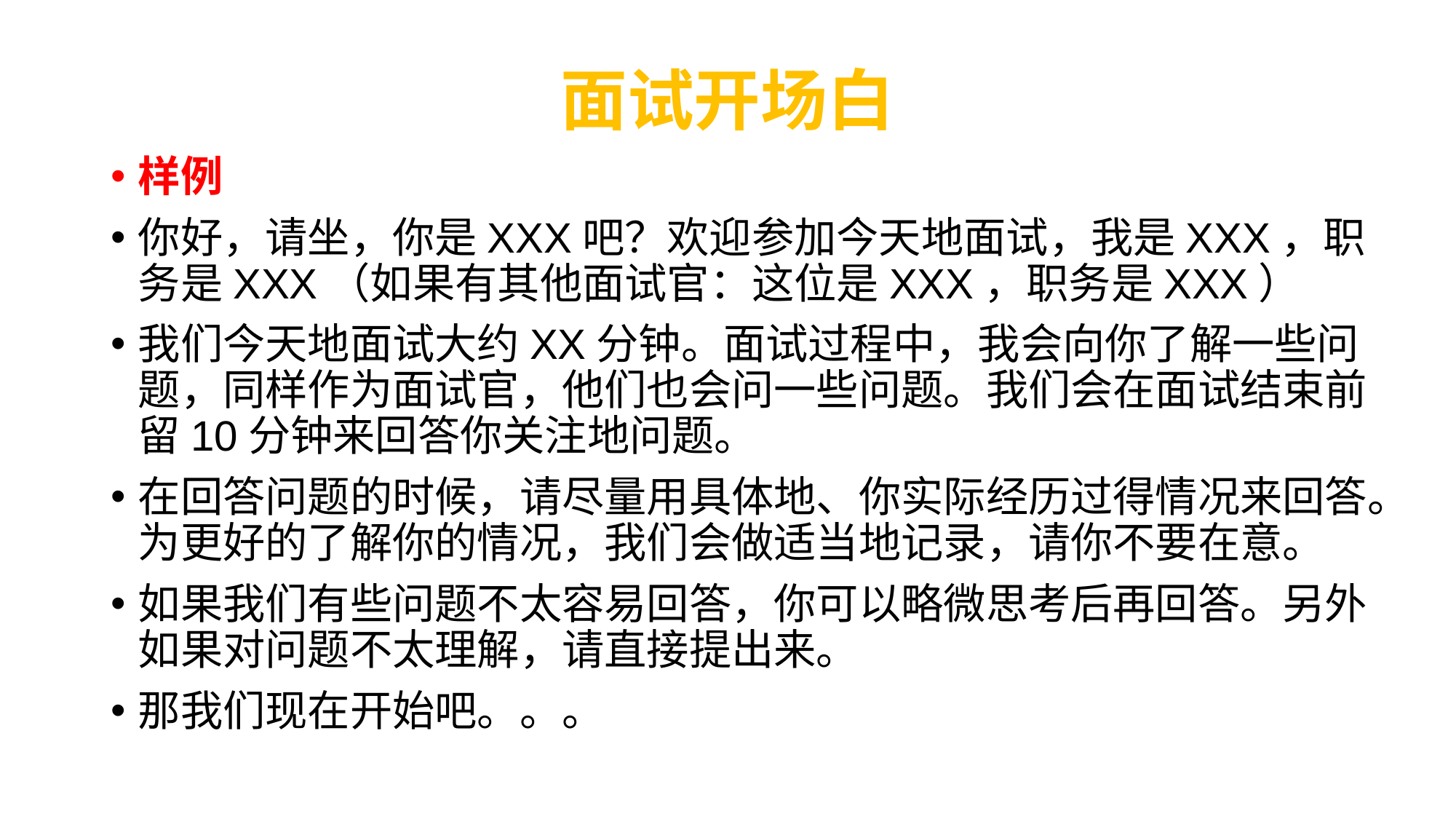

# 面试开场白
样例
你好，请坐，你是XXX吧？欢迎参加今天地面试，我是XXX，职务是XXX（如果有其他面试官：这位是XXX，职务是XXX）
我们今天地面试大约XX分钟。面试过程中，我会向你了解一些问题，同样作为面试官，他们也会问一些问题。我们会在面试结束前留10分钟来回答你关注地问题。
在回答问题的时候，请尽量用具体地、你实际经历过得情况来回答。为更好的了解你的情况，我们会做适当地记录，请你不要在意。
如果我们有些问题不太容易回答，你可以略微思考后再回答。另外如果对问题不太理解，请直接提出来。
那我们现在开始吧。。。